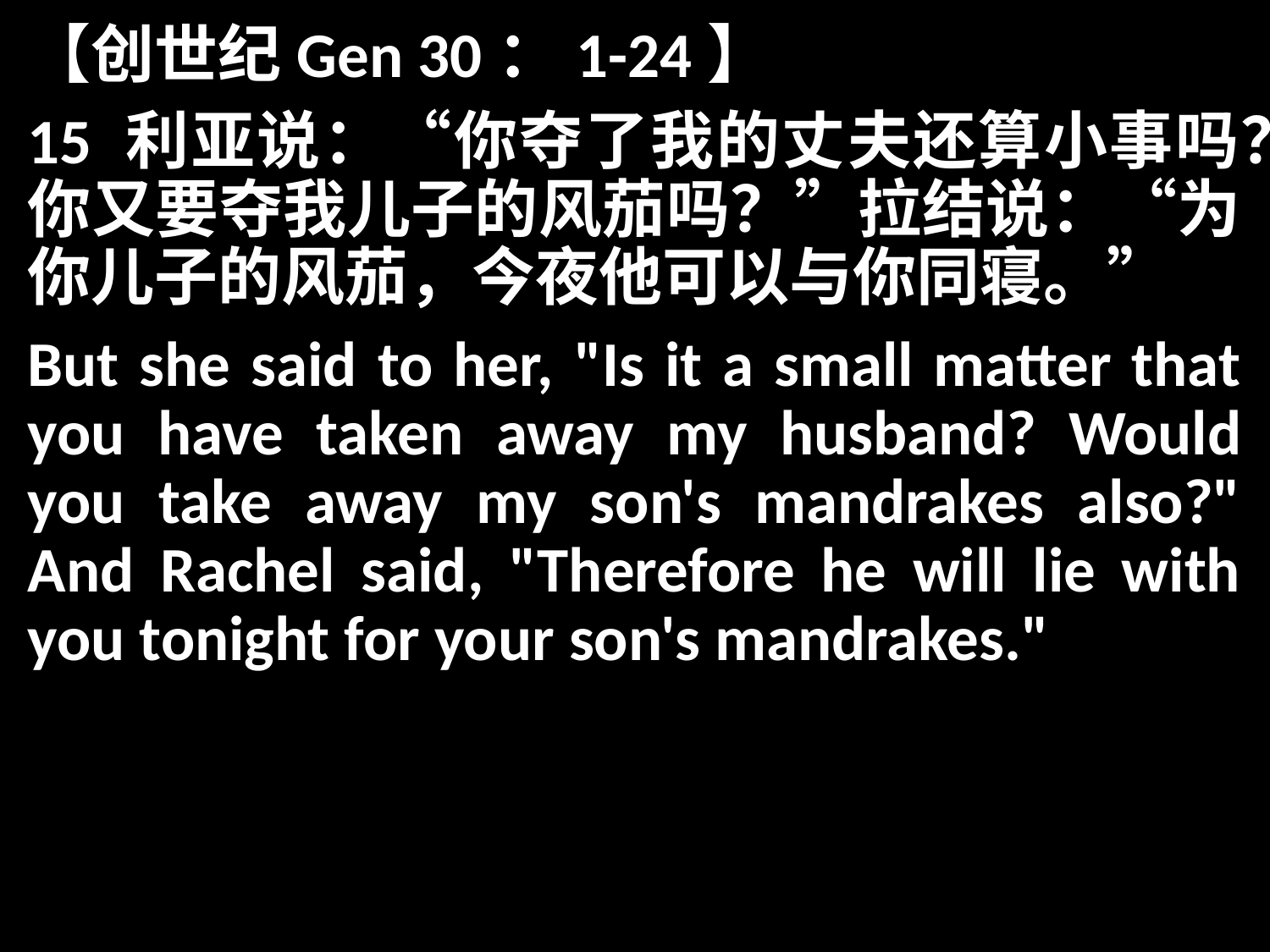

【创世纪Gen 30：1-24】
15 利亚说：“你夺了我的丈夫还算小事吗？你又要夺我儿子的风茄吗？”拉结说：“为你儿子的风茄，今夜他可以与你同寝。”
But she said to her, "Is it a small matter that you have taken away my husband? Would you take away my son's mandrakes also?" And Rachel said, "Therefore he will lie with you tonight for your son's mandrakes."